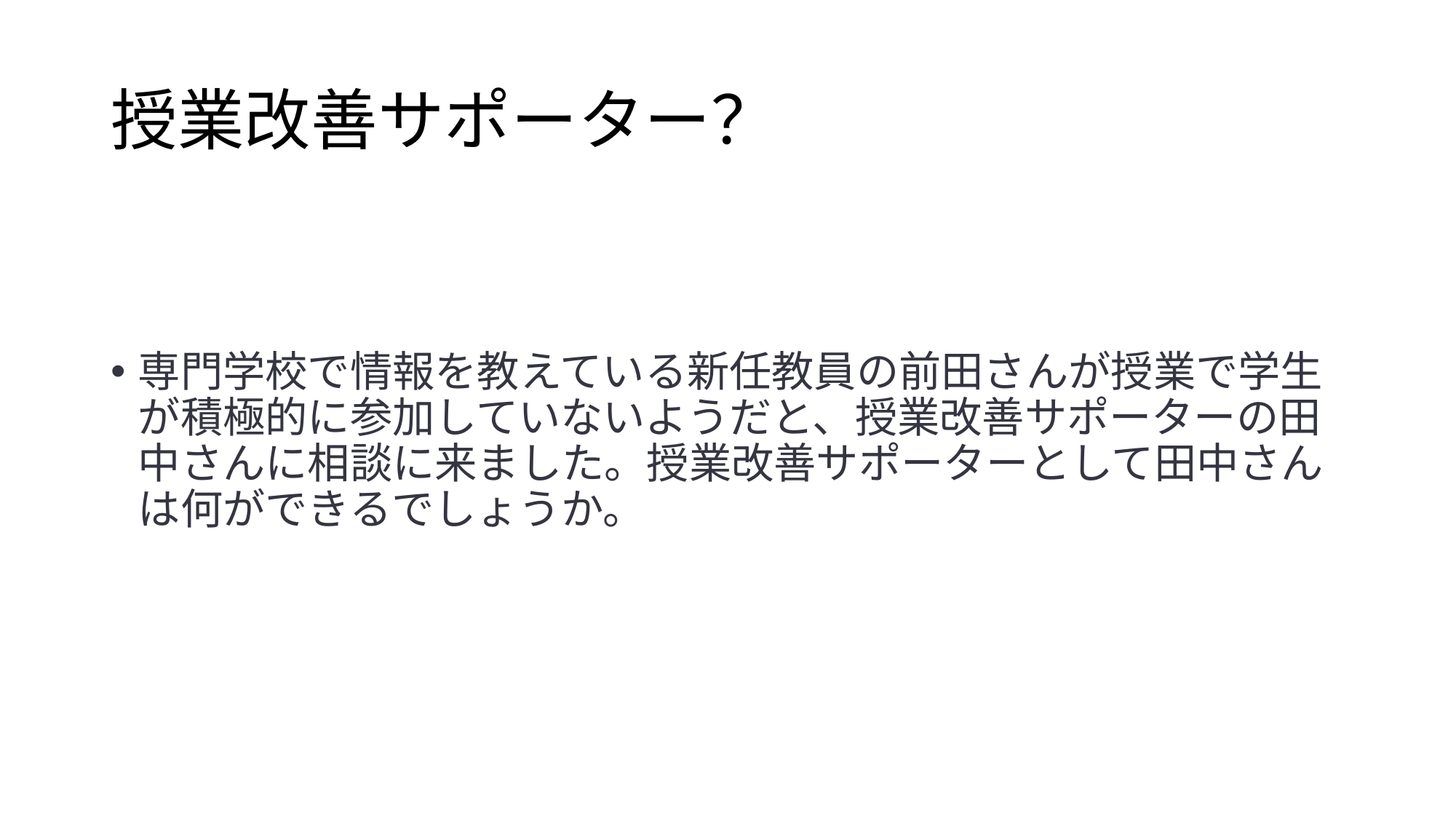

# 授業改善サポーター？

専門学校で情報を教えている新任教員の前田さんが授業で学生が積極的に参加していないようだと、授業改善サポーターの田中さんに相談に来ました。授業改善サポーターとして田中さんは何ができるでしょうか。